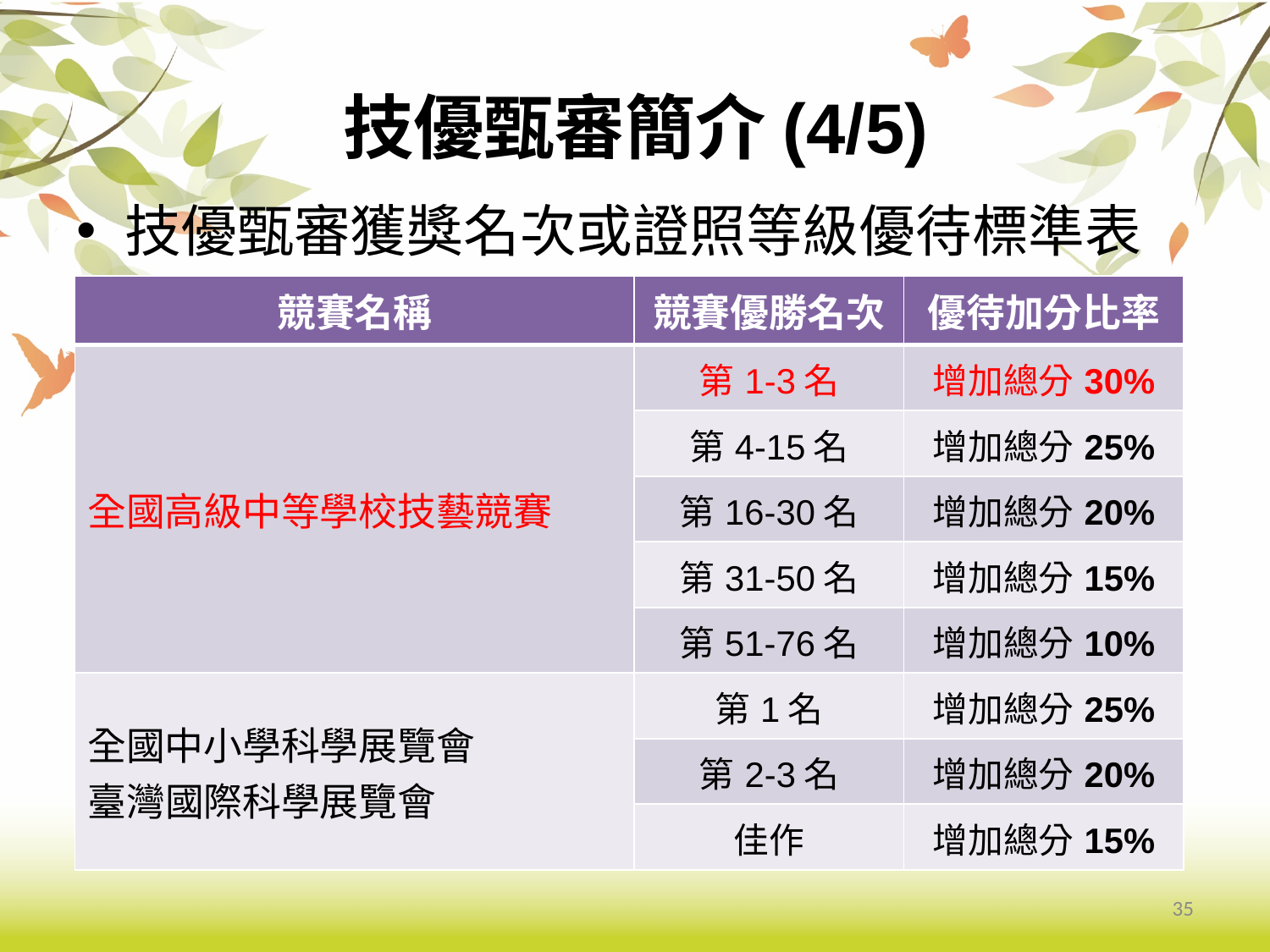

# 技優甄審簡介(4/5)
技優甄審獲獎名次或證照等級優待標準表
| 競賽名稱 | 競賽優勝名次 | 優待加分比率 |
| --- | --- | --- |
| 全國高級中等學校技藝競賽 | 第1-3名 | 增加總分30% |
|  | 第4-15名 | 增加總分25% |
|  | 第16-30名 | 增加總分20% |
|  | 第31-50名 | 增加總分15% |
|  | 第51-76名 | 增加總分10% |
| 全國中小學科學展覽會 臺灣國際科學展覽會 | 第1名 | 增加總分25% |
|  | 第2-3名 | 增加總分20% |
|  | 佳作 | 增加總分15% |
35